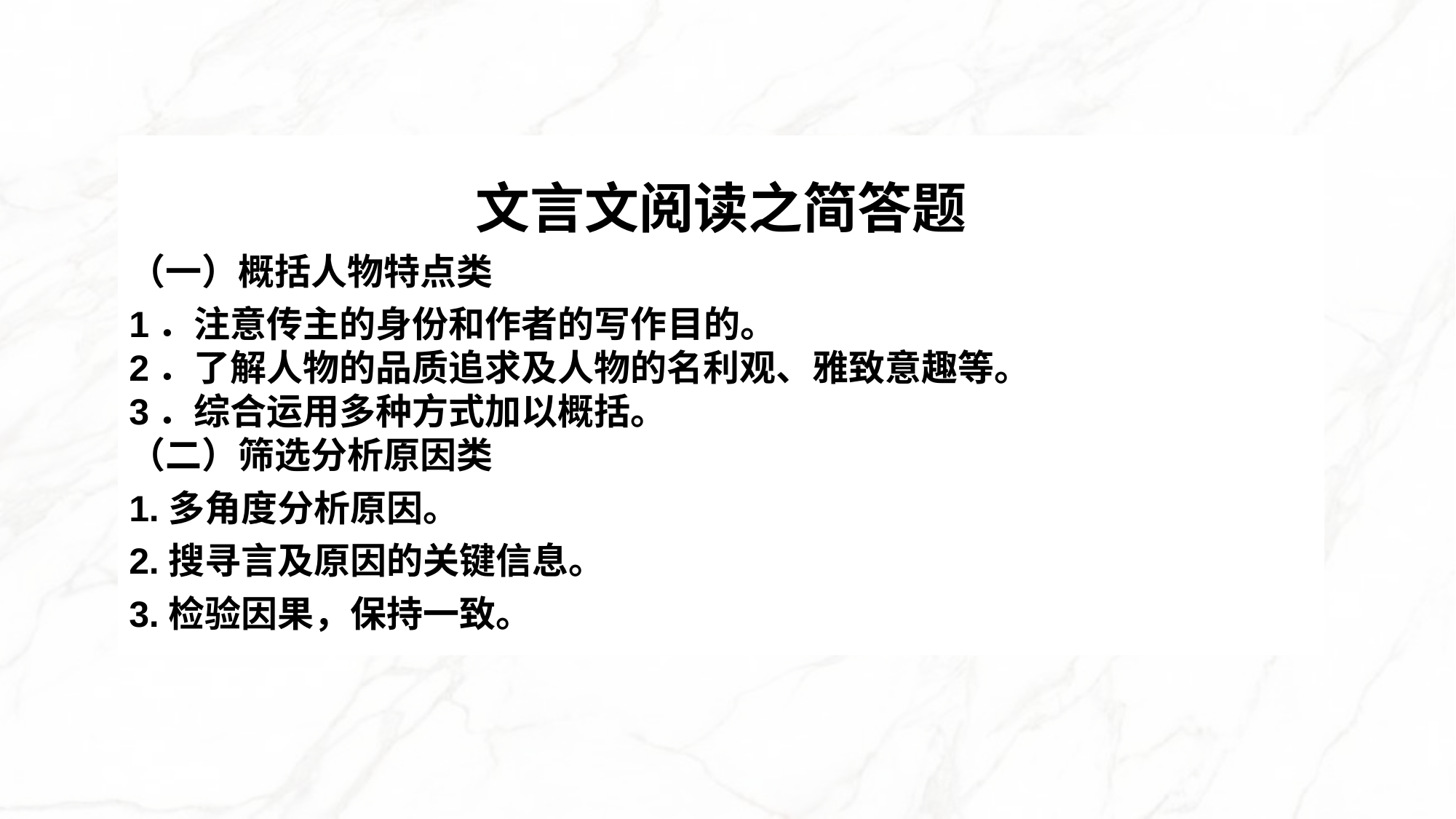

文言文阅读之简答题
（一）概括人物特点类
1．注意传主的身份和作者的写作目的。
2．了解人物的品质追求及人物的名利观、雅致意趣等。
3．综合运用多种方式加以概括。
（二）筛选分析原因类
1.多角度分析原因。
2.搜寻言及原因的关键信息。
3.检验因果，保持一致。